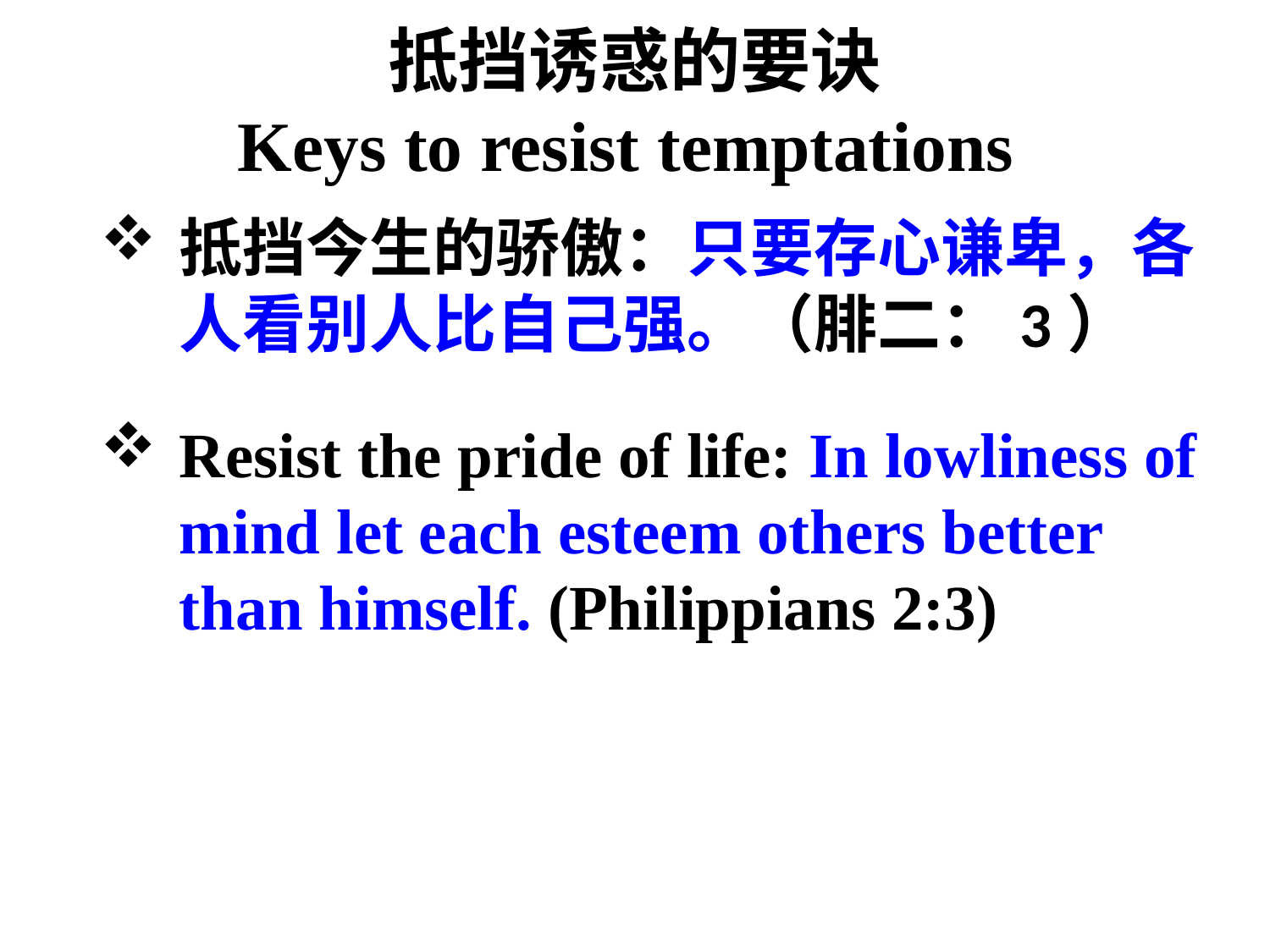

# 抵挡诱惑的要诀 Keys to resist temptations
抵挡今生的骄傲：只要存心谦卑，各人看别人比自己强。（腓二：3）

Resist the pride of life: In lowliness of mind let each esteem others better than himself. (Philippians 2:3)